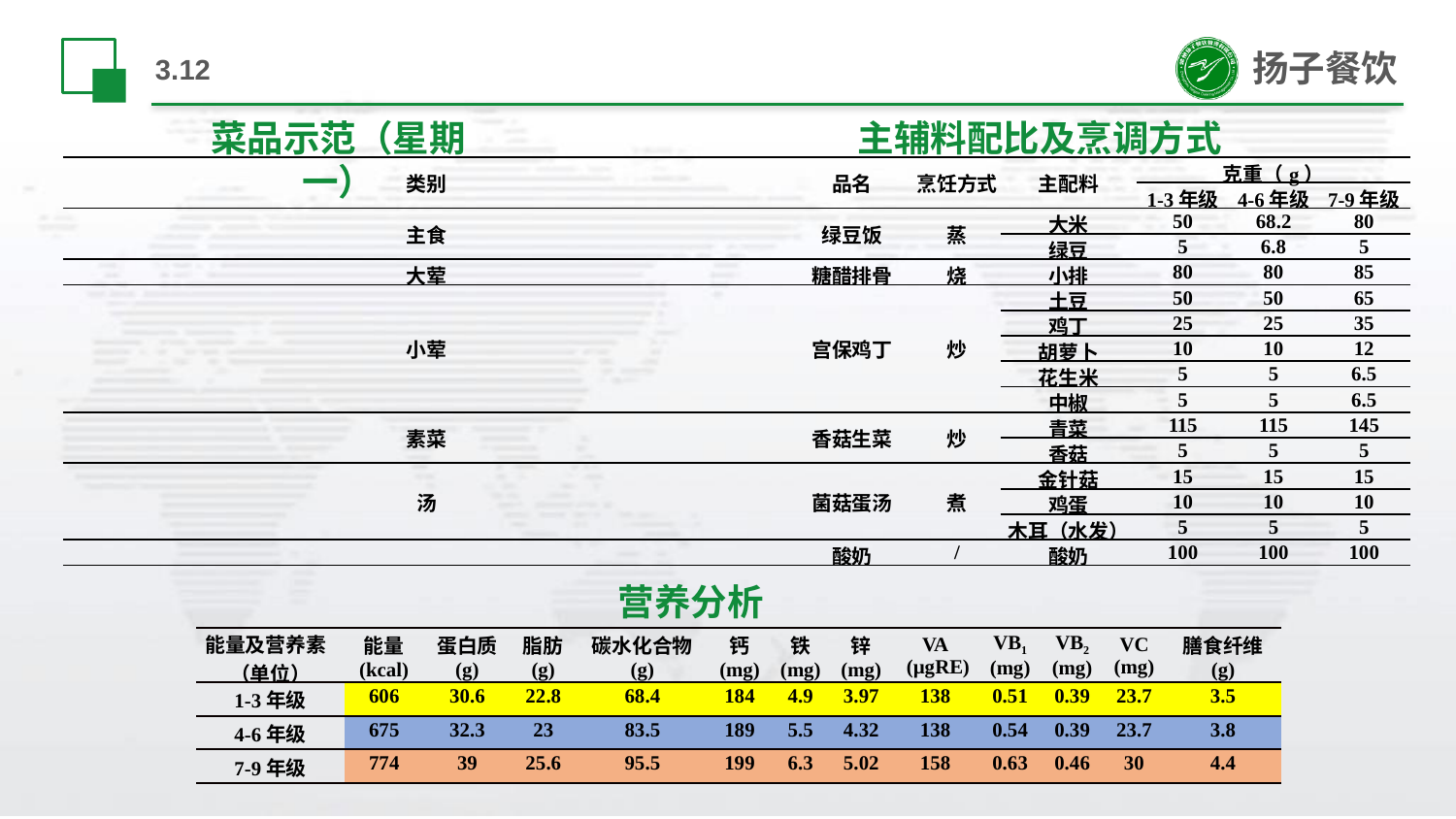

# 3.12
菜品示范（星期一）
主辅料配比及烹调方式
| 类别 | 品名 | 烹饪方式 | 主配料 | 克重（g） |  |  |
| --- | --- | --- | --- | --- | --- | --- |
|  |  |  |  | 1-3年级 | 4-6年级 | 7-9年级 |
| 主食 | 绿豆饭 | 蒸 | 大米 | 50 | 68.2 | 80 |
|  |  |  | 绿豆 | 5 | 6.8 | 5 |
| 大荤 | 糖醋排骨 | 烧 | 小排 | 80 | 80 | 85 |
| 小荤 | 宫保鸡丁 | 炒 | 土豆 | 50 | 50 | 65 |
|  |  |  | 鸡丁 | 25 | 25 | 35 |
|  |  |  | 胡萝卜 | 10 | 10 | 12 |
|  |  |  | 花生米 | 5 | 5 | 6.5 |
|  |  |  | 中椒 | 5 | 5 | 6.5 |
| 素菜 | 香菇生菜 | 炒 | 青菜 | 115 | 115 | 145 |
|  |  |  | 香菇 | 5 | 5 | 5 |
| 汤 | 菌菇蛋汤 | 煮 | 金针菇 | 15 | 15 | 15 |
|  |  |  | 鸡蛋 | 10 | 10 | 10 |
|  |  |  | 木耳（水发） | 5 | 5 | 5 |
|  | 酸奶 | / | 酸奶 | 100 | 100 | 100 |
营养分析
| 能量及营养素 （单位） | 能量 (kcal) | 蛋白质 (g) | 脂肪 (g) | 碳水化合物 (g) | 钙 (mg) | 铁 (mg) | 锌 (mg) | VA (µgRE) | VB1 (mg) | VB2 (mg) | VC (mg) | 膳食纤维 (g) |
| --- | --- | --- | --- | --- | --- | --- | --- | --- | --- | --- | --- | --- |
| 1-3年级 | 606 | 30.6 | 22.8 | 68.4 | 184 | 4.9 | 3.97 | 138 | 0.51 | 0.39 | 23.7 | 3.5 |
| 4-6年级 | 675 | 32.3 | 23 | 83.5 | 189 | 5.5 | 4.32 | 138 | 0.54 | 0.39 | 23.7 | 3.8 |
| 7-9年级 | 774 | 39 | 25.6 | 95.5 | 199 | 6.3 | 5.02 | 158 | 0.63 | 0.46 | 30 | 4.4 |